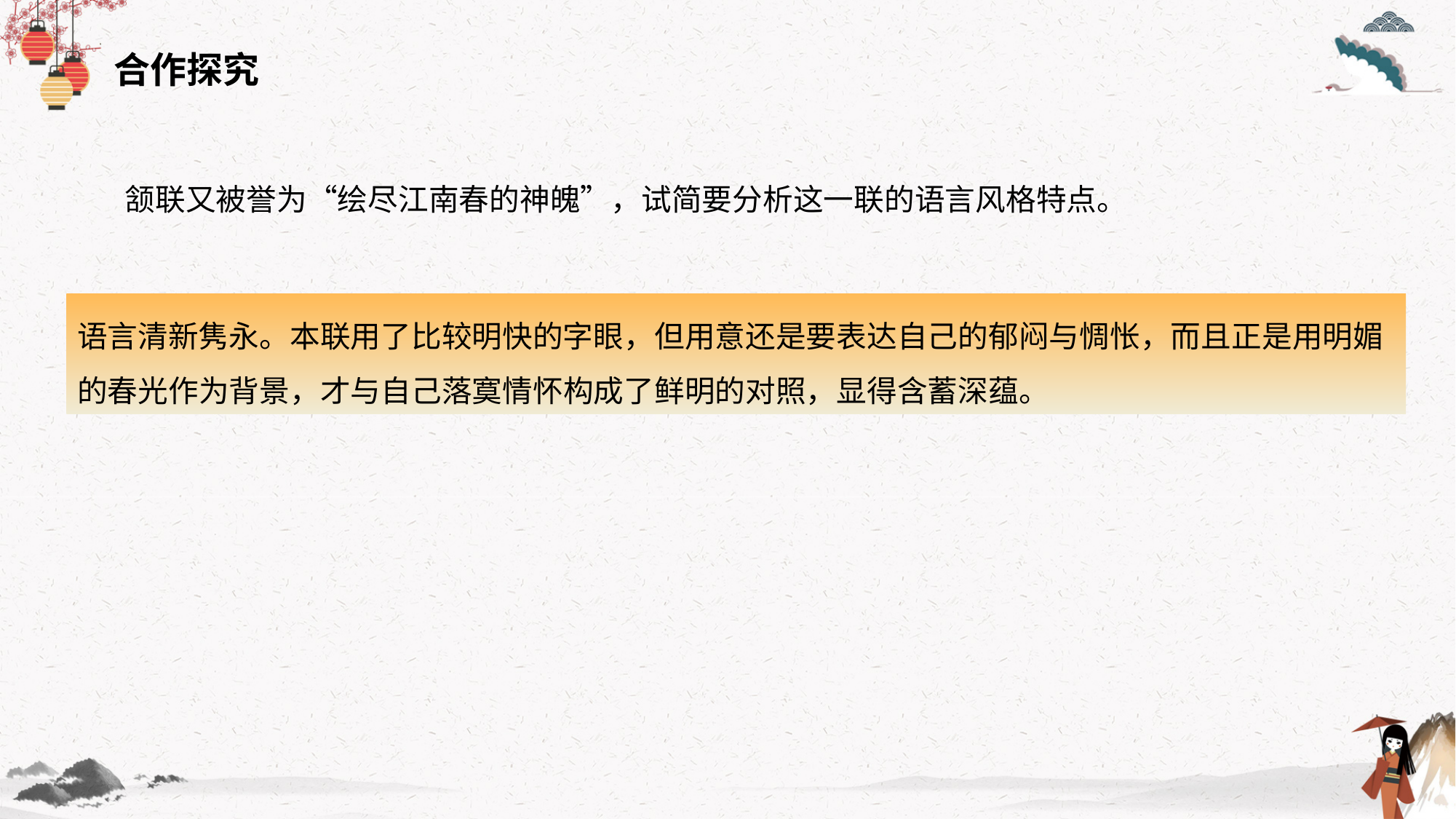

合作探究
 　颔联又被誉为“绘尽江南春的神魄”，试简要分析这一联的语言风格特点。

语言清新隽永。本联用了比较明快的字眼，但用意还是要表达自己的郁闷与惆怅，而且正是用明媚的春光作为背景，才与自己落寞情怀构成了鲜明的对照，显得含蓄深蕴。